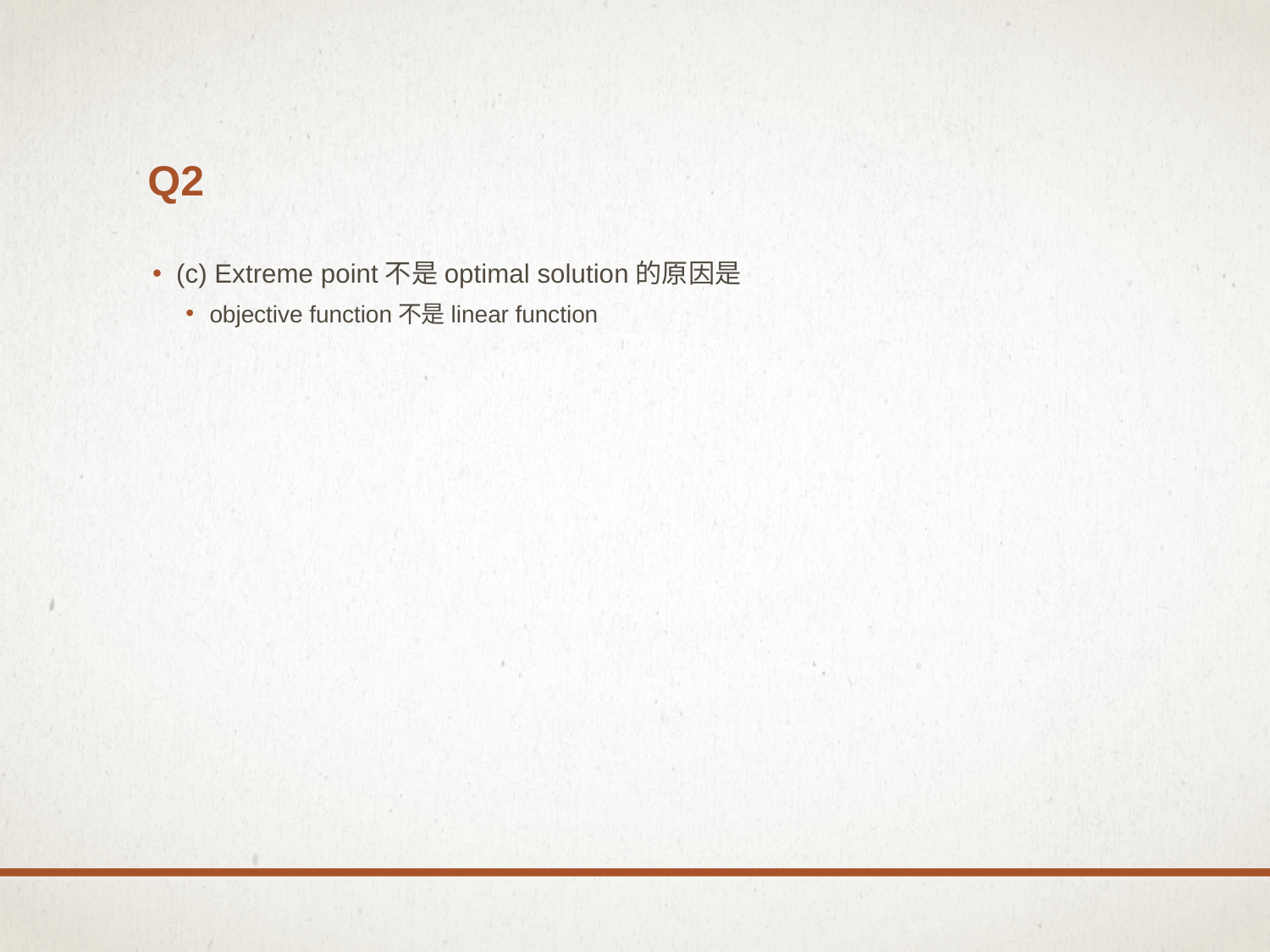

# Q2
(c) Extreme point不是optimal solution的原因是
objective function不是linear function